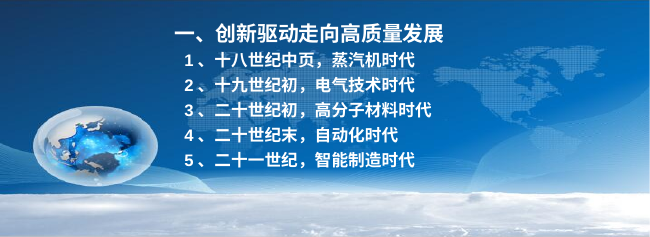

# 一、创新驱动走向高质量发展
1、十八世纪中页，蒸汽机时代
2、十九世纪初，电气技术时代
3、二十世纪初，高分子材料时代
4、二十世纪末，自动化时代
5、二十一世纪，智能制造时代